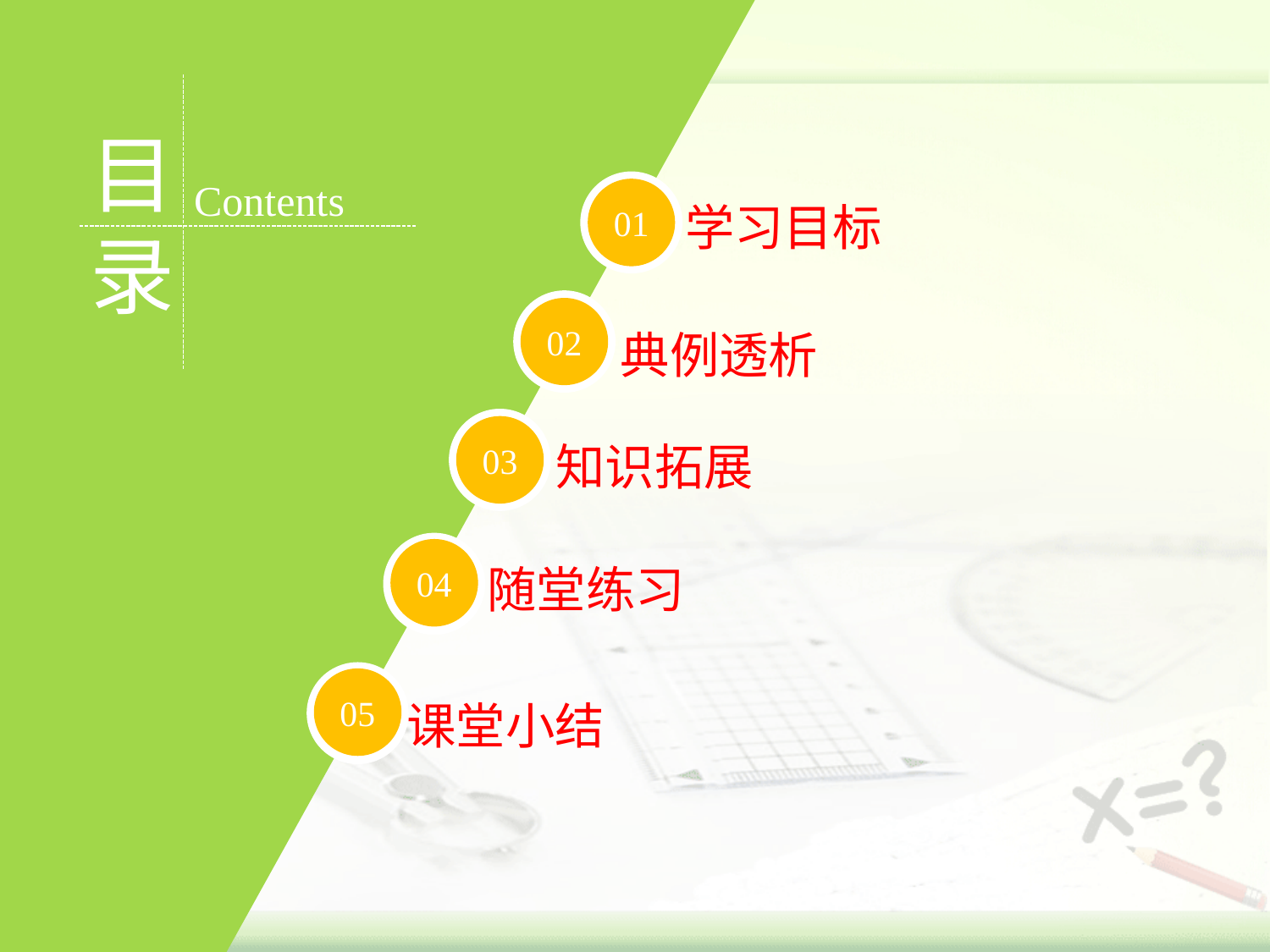

目录
Contents

01
学习目标

02
典例透析

03
知识拓展

04
随堂练习

05
课堂小结